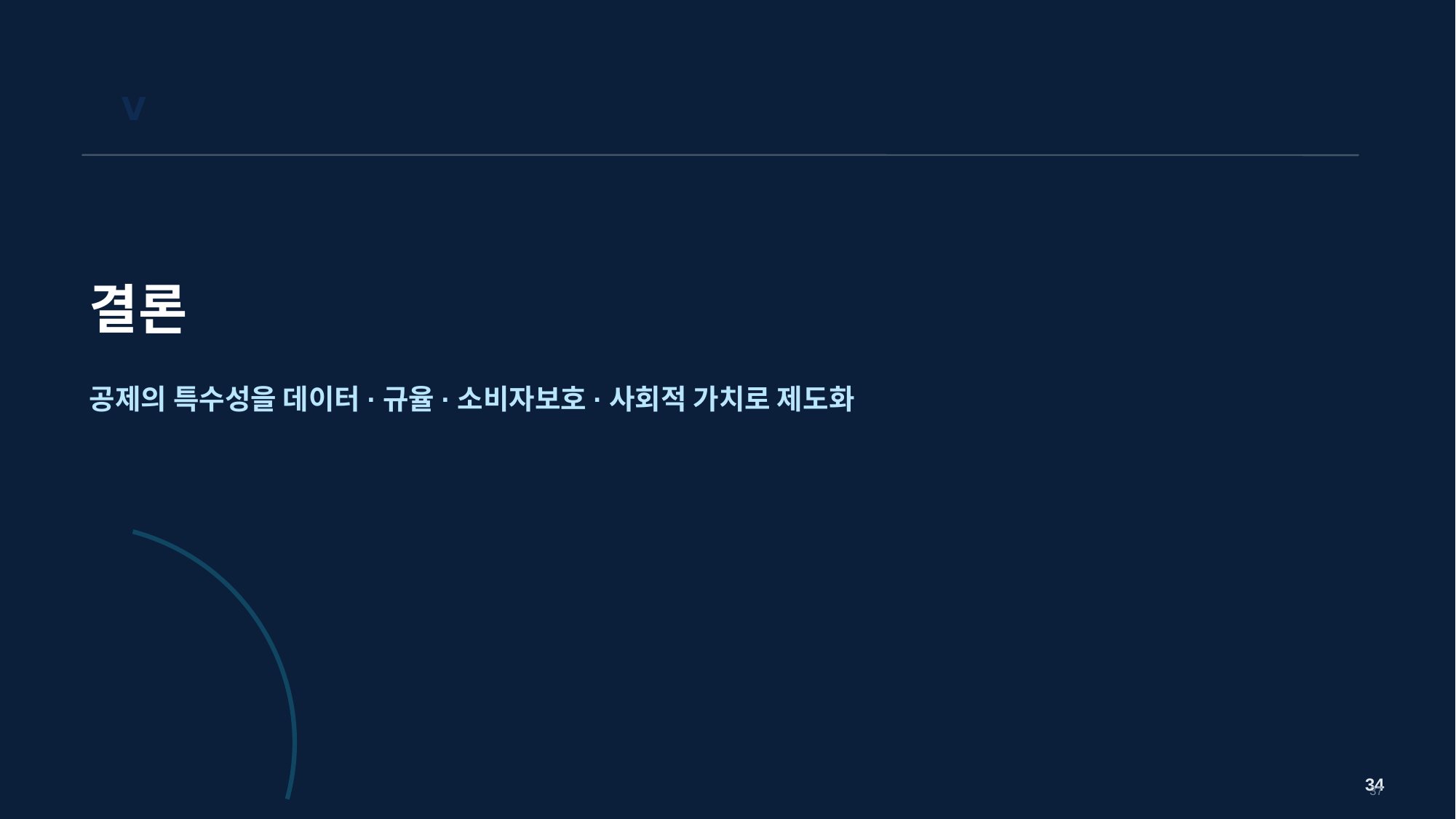

Ⅴ

결론
공제의 특수성을 데이터·규율·소비자보호·사회적 가치로 제도화

34
37